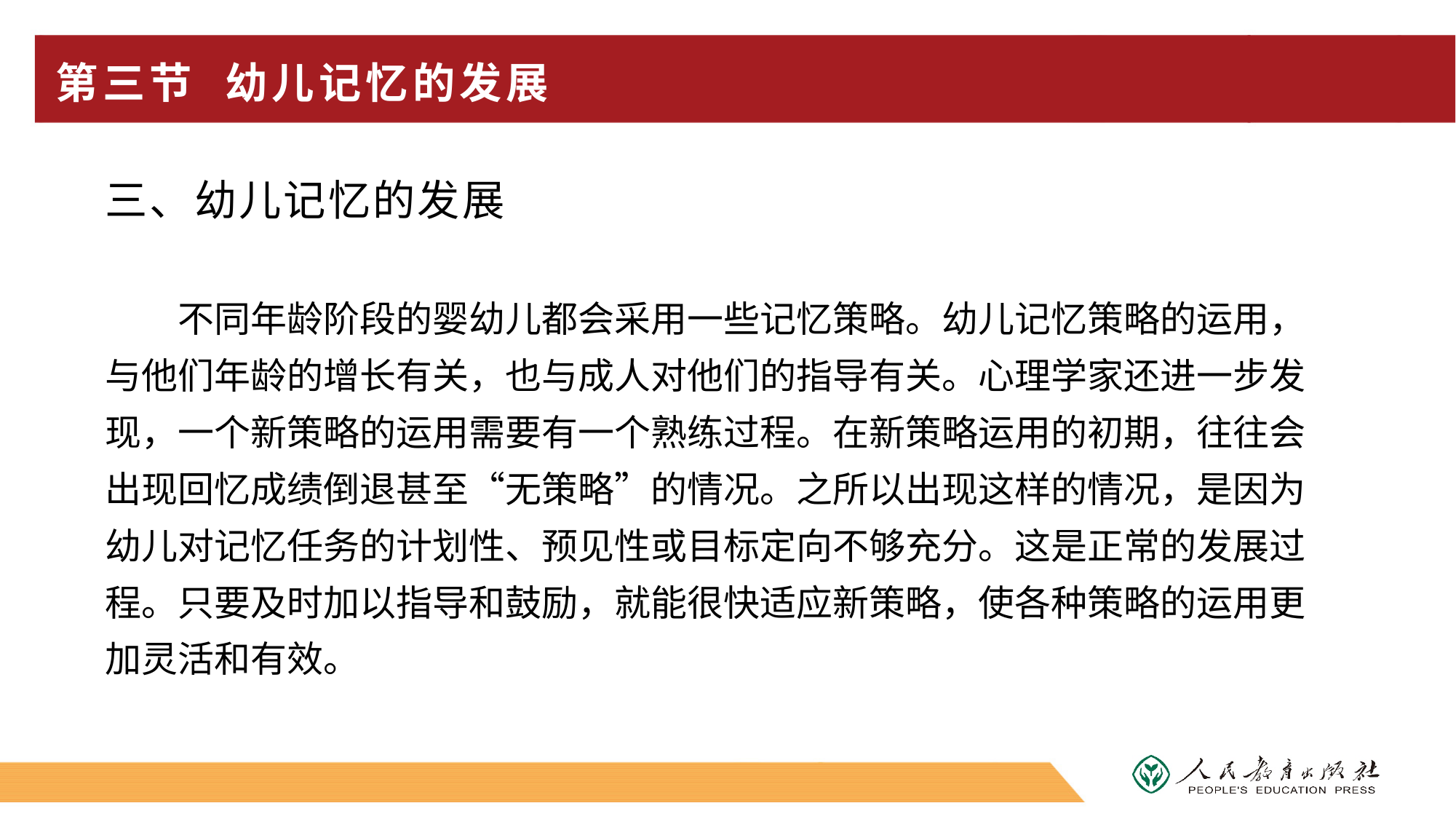

# 第三节  幼儿记忆的发展
三、幼儿记忆的发展
不同年龄阶段的婴幼儿都会采用一些记忆策略。幼儿记忆策略的运用，与他们年龄的增长有关，也与成人对他们的指导有关。心理学家还进一步发现，一个新策略的运用需要有一个熟练过程。在新策略运用的初期，往往会出现回忆成绩倒退甚至“无策略”的情况。之所以出现这样的情况，是因为幼儿对记忆任务的计划性、预见性或目标定向不够充分。这是正常的发展过程。只要及时加以指导和鼓励，就能很快适应新策略，使各种策略的运用更加灵活和有效。